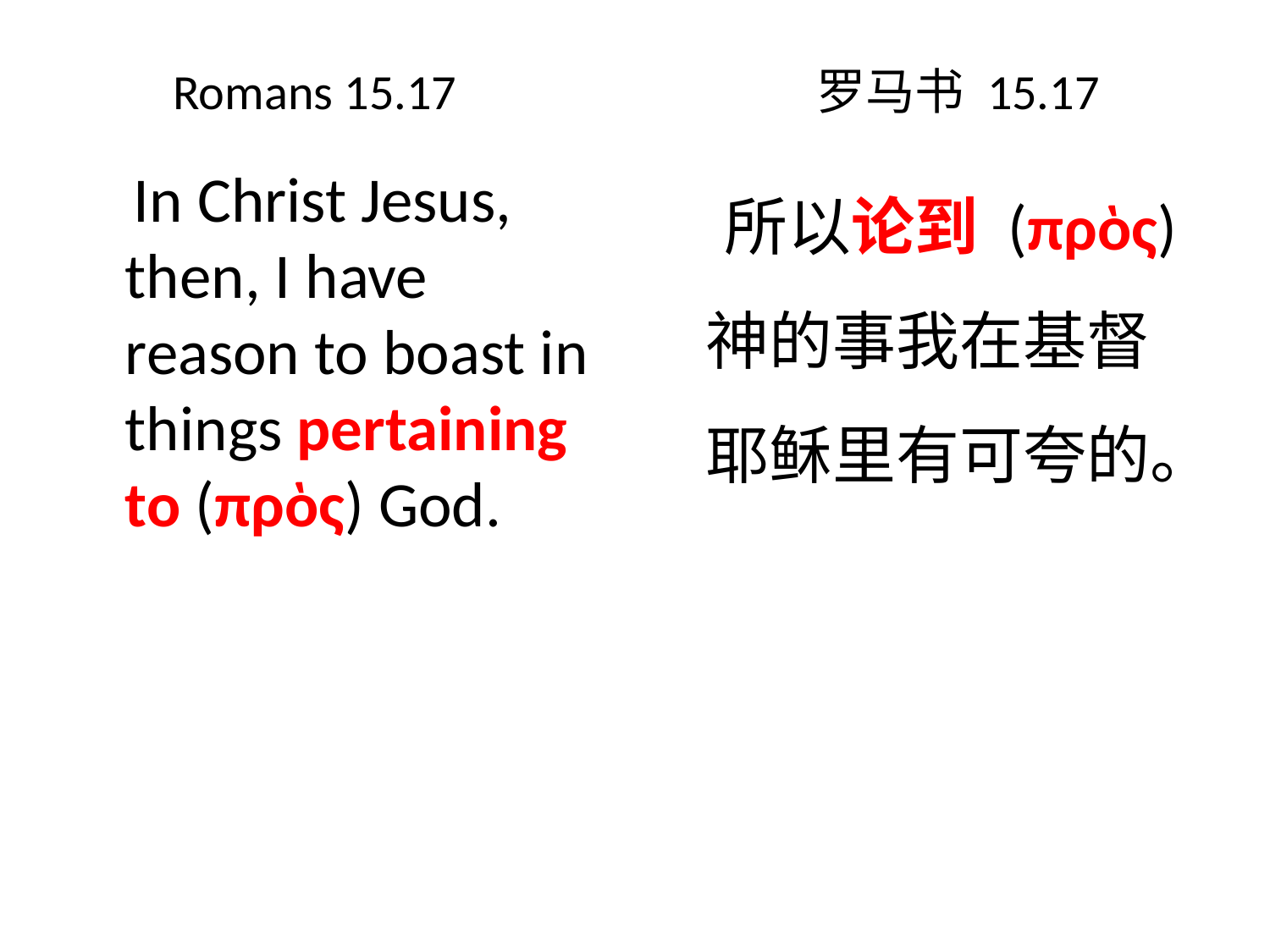

# Romans 15.17                               罗马书 15.17
     所以论到 (πρὸς) 神的事我在基督耶稣里有可夸的。

     In Christ Jesus, then, I have reason to boast in things pertaining to (πρὸς) God.